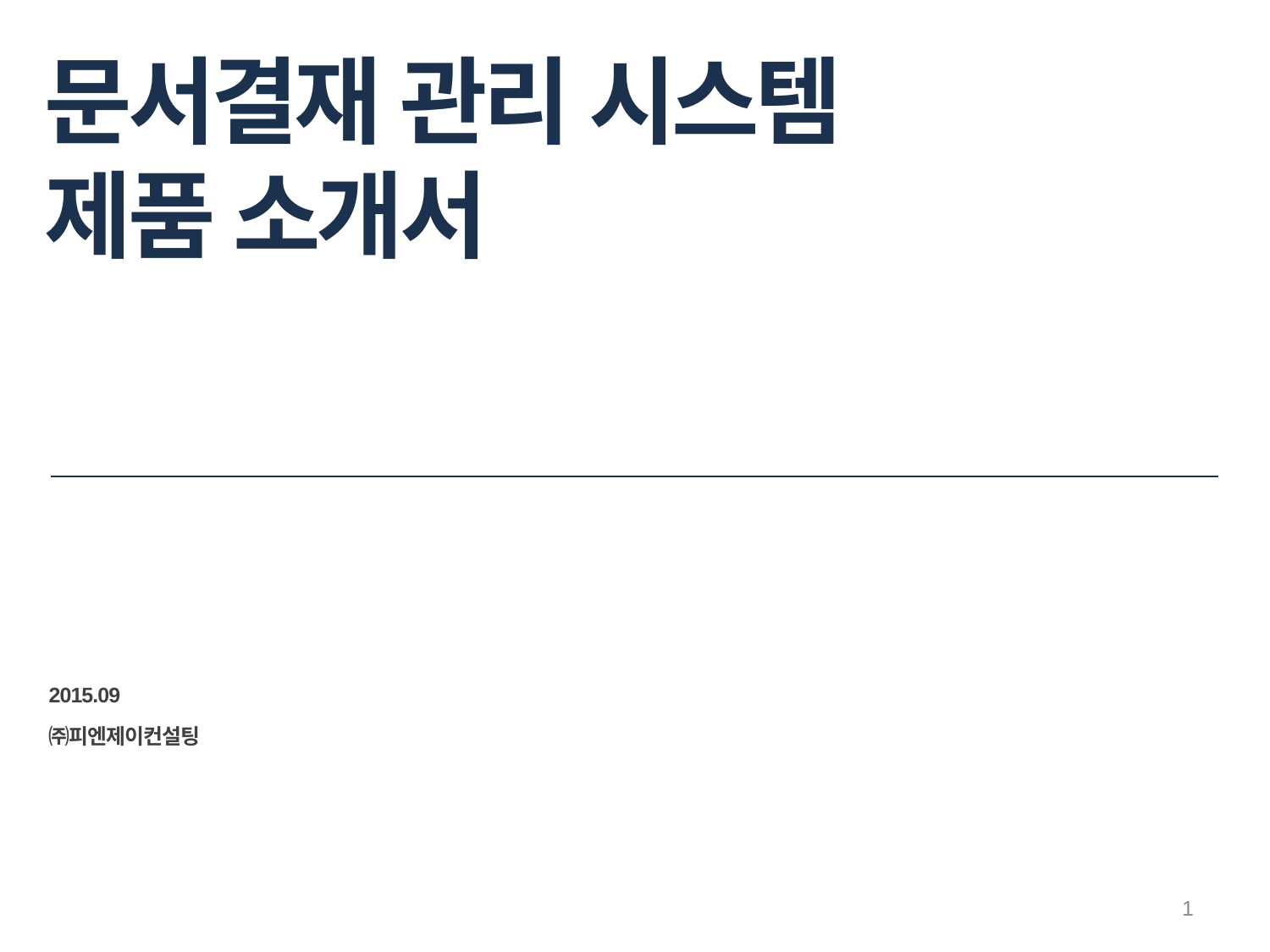

# 문서결재 관리 시스템 제품 소개서

2015.09
㈜피엔제이컨설팅
1